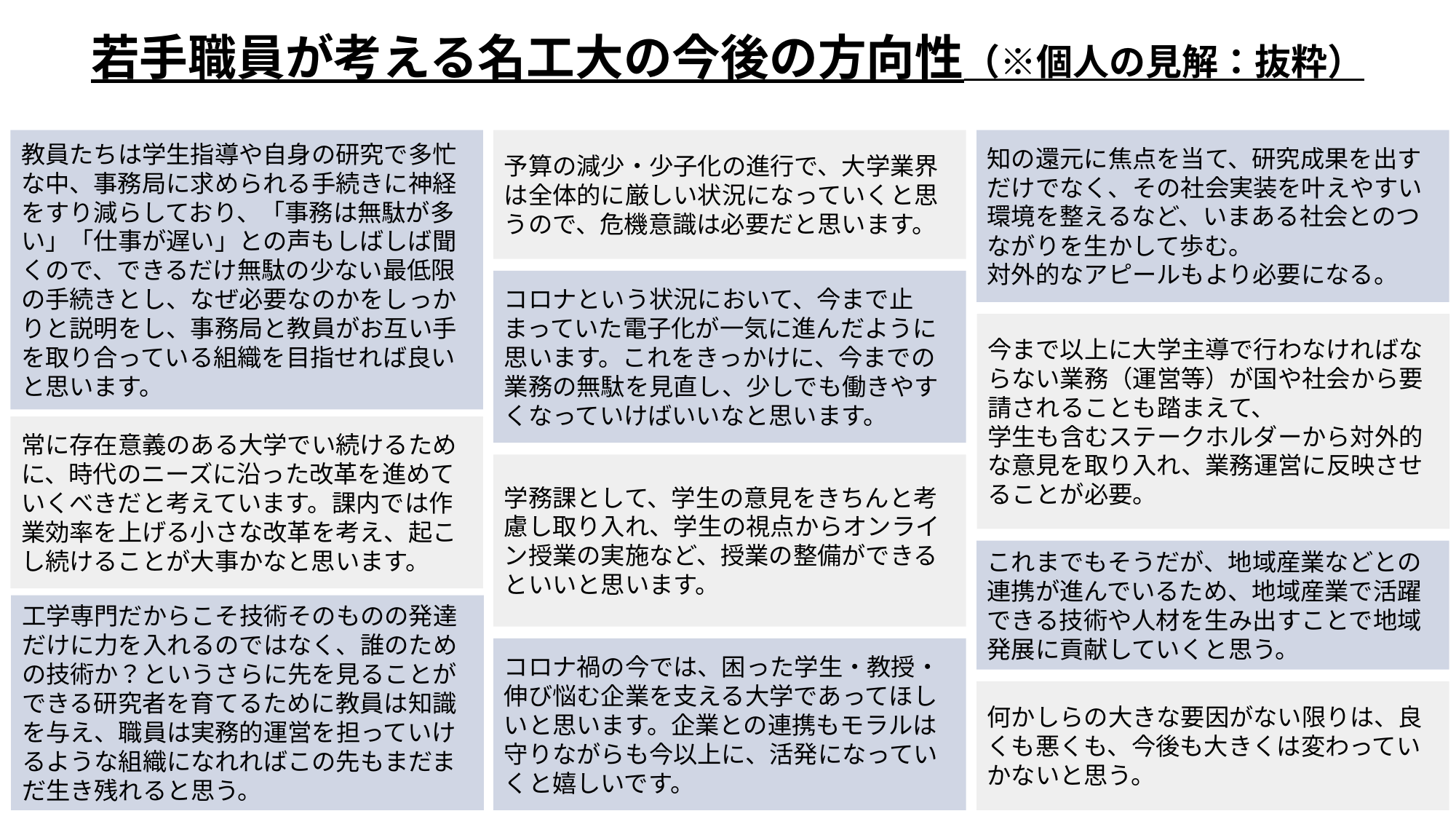

若手職員が考える名工大の今後の方向性（※個人の見解：抜粋）
教員たちは学生指導や自身の研究で多忙な中、事務局に求められる手続きに神経をすり減らしており、「事務は無駄が多い」「仕事が遅い」との声もしばしば聞くので、できるだけ無駄の少ない最低限の手続きとし、なぜ必要なのかをしっかりと説明をし、事務局と教員がお互い手を取り合っている組織を目指せれば良いと思います。
予算の減少・少子化の進行で、大学業界は全体的に厳しい状況になっていくと思うので、危機意識は必要だと思います。
知の還元に焦点を当て、研究成果を出すだけでなく、その社会実装を叶えやすい環境を整えるなど、いまある社会とのつながりを生かして歩む。
対外的なアピールもより必要になる。
コロナという状況において、今まで止まっていた電子化が一気に進んだように思います。これをきっかけに、今までの業務の無駄を見直し、少しでも働きやすくなっていけばいいなと思います。
今まで以上に大学主導で行わなければならない業務（運営等）が国や社会から要請されることも踏まえて、
学生も含むステークホルダーから対外的な意見を取り入れ、業務運営に反映させることが必要。
常に存在意義のある大学でい続けるために、時代のニーズに沿った改革を進めていくべきだと考えています。課内では作業効率を上げる小さな改革を考え、起こし続けることが大事かなと思います。
学務課として、学生の意見をきちんと考慮し取り入れ、学生の視点からオンライン授業の実施など、授業の整備ができるといいと思います。
これまでもそうだが、地域産業などとの連携が進んでいるため、地域産業で活躍できる技術や人材を生み出すことで地域発展に貢献していくと思う。
工学専門だからこそ技術そのものの発達だけに力を入れるのではなく、誰のための技術か？というさらに先を見ることができる研究者を育てるために教員は知識を与え、職員は実務的運営を担っていけるような組織になれればこの先もまだまだ生き残れると思う。
コロナ禍の今では、困った学生・教授・伸び悩む企業を支える大学であってほしいと思います。企業との連携もモラルは守りながらも今以上に、活発になっていくと嬉しいです。
何かしらの大きな要因がない限りは、良くも悪くも、今後も大きくは変わっていかないと思う。
17